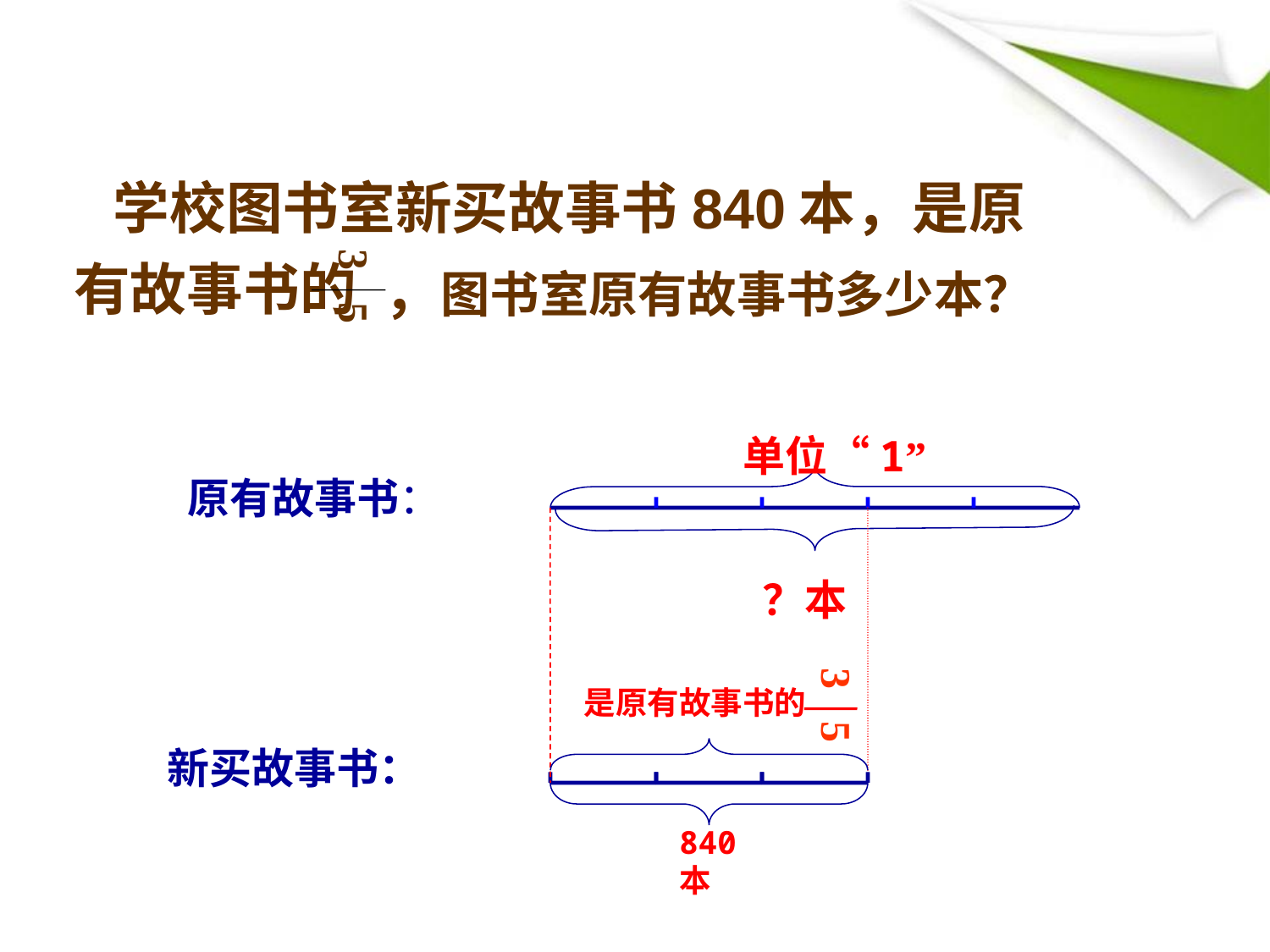

学校图书室新买故事书840本，是原有故事书的

3

5
                       ，图书室原有故事书多少本？
单位“1”

 ？本

原有故事书：

是原有故事书的
3
5

新买故事书：

840本